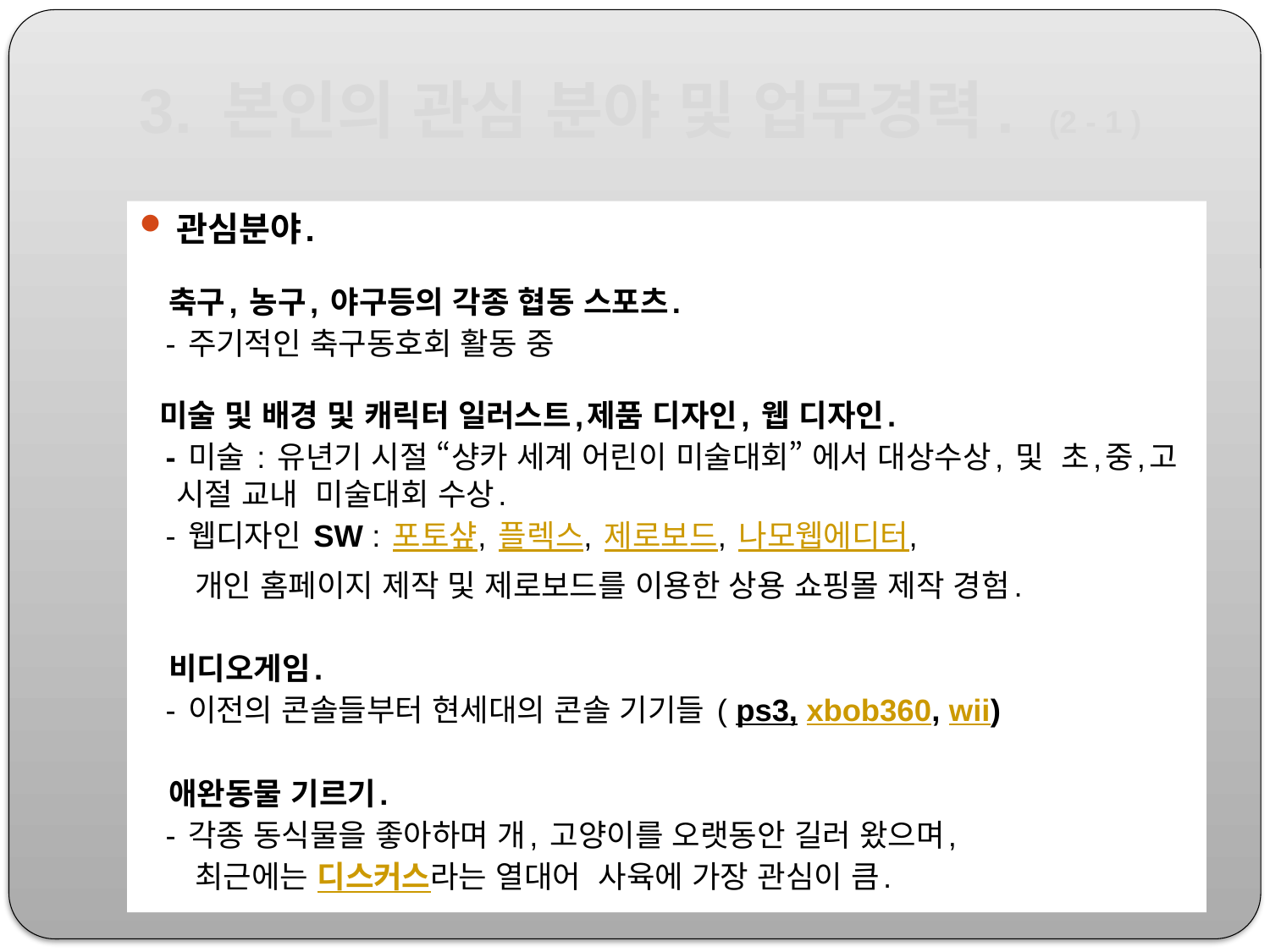

# 3. 본인의 관심 분야 및 업무경력.  (2 - 1 )
관심분야.

   축구, 농구, 야구등의 각종 협동 스포츠.
   - 주기적인 축구동호회 활동 중

   미술 및 배경 및 캐릭터 일러스트,제품 디자인, 웹 디자인.
   - 미술 : 유년기 시절 “샹카 세계 어린이 미술대회” 에서 대상수상, 및  초,중,고 시절 교내  미술대회 수상.
   - 웹디자인 SW : 포토샾, 플렉스, 제로보드, 나모웹에디터,
      개인 홈페이지 제작 및 제로보드를 이용한 상용 쇼핑몰 제작 경험.

   비디오게임.
   - 이전의 콘솔들부터 현세대의 콘솔 기기들 ( ps3, xbob360, wii)

   애완동물 기르기.
   - 각종 동식물을 좋아하며 개, 고양이를 오랫동안 길러 왔으며,
      최근에는 디스커스라는 열대어  사육에 가장 관심이 큼.